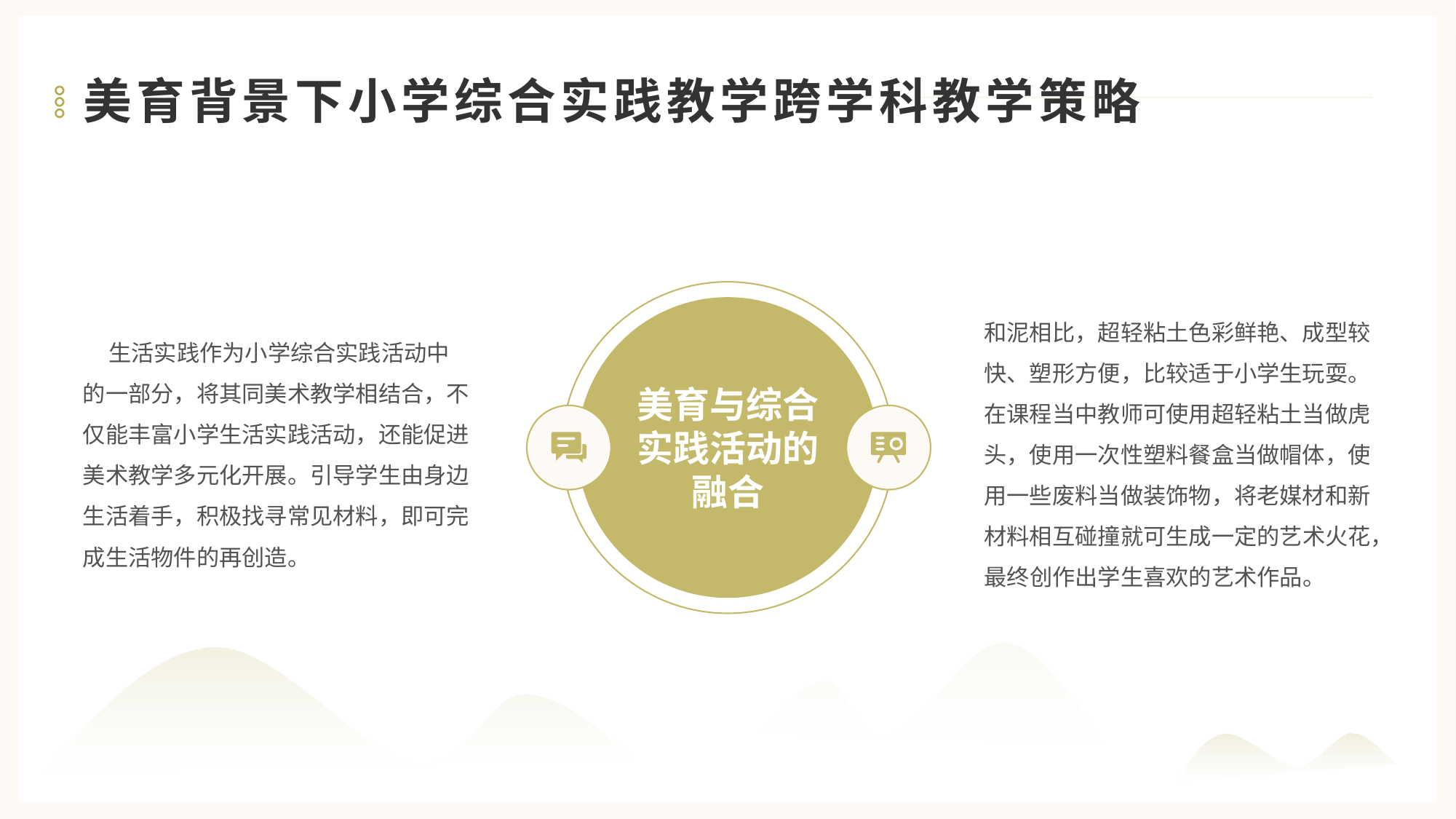

# 美育背景下小学综合实践教学跨学科教学策略
    生活实践作为小学综合实践活动中的一部分，将其同美术教学相结合，不仅能丰富小学生活实践活动，还能促进美术教学多元化开展。引导学生由身边生活着手，积极找寻常见材料，即可完成生活物件的再创造。
和泥相比，超轻粘土色彩鲜艳、成型较快、塑形方便，比较适于小学生玩耍。在课程当中教师可使用超轻粘土当做虎头，使用一次性塑料餐盒当做帽体，使用一些废料当做装饰物，将老媒材和新材料相互碰撞就可生成一定的艺术火花，最终创作出学生喜欢的艺术作品。

美育与综合实践活动的融合